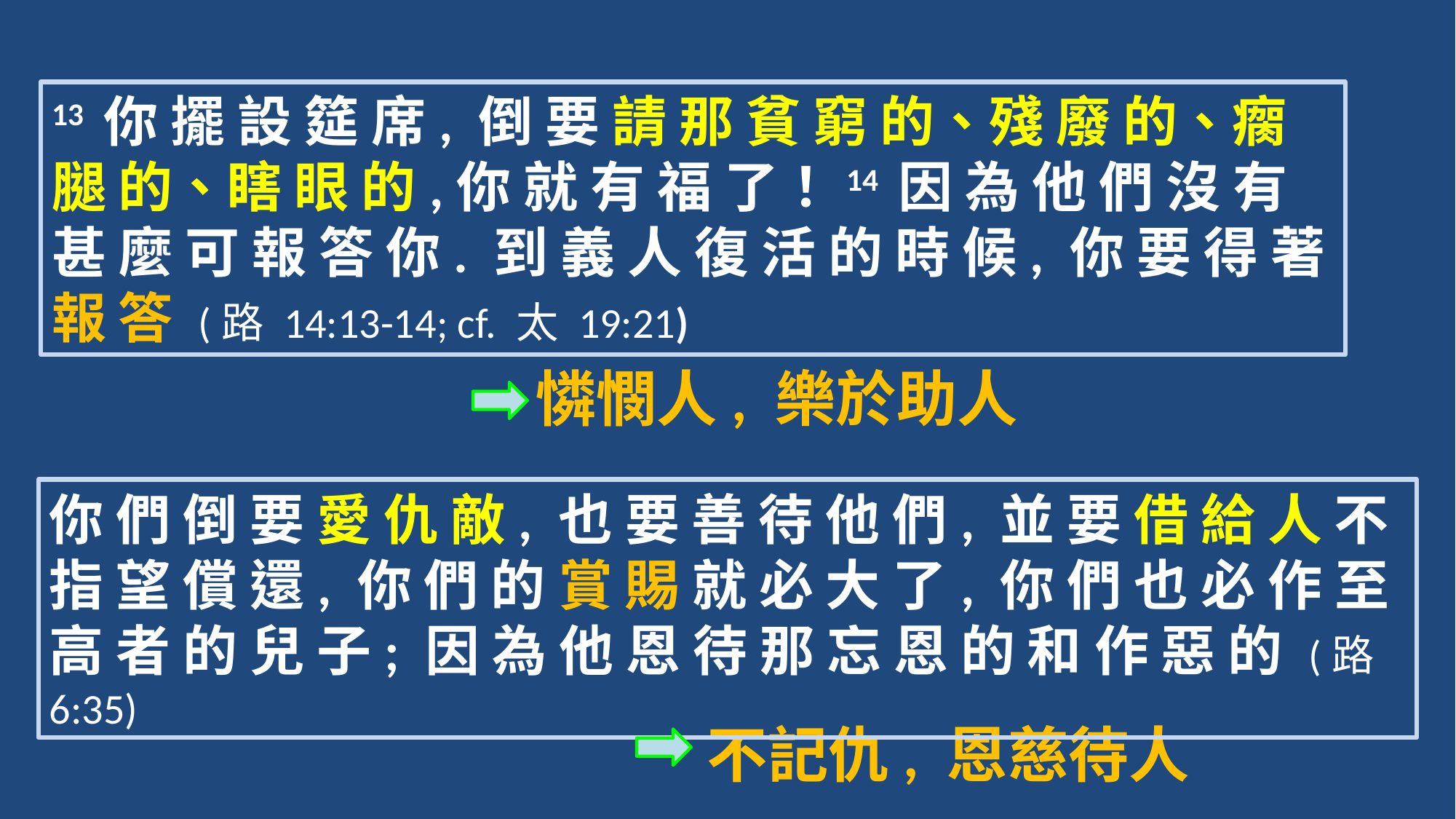

13 你 擺 設 筵 席, 倒 要 請 那 貧 窮 的、殘 廢 的、瘸 腿 的、瞎 眼 的,你 就 有 福 了！14 因 為 他 們 沒 有 甚 麼 可 報 答 你. 到 義 人 復 活 的 時 候, 你 要 得 著 報 答 (路 14:13-14; cf. 太 19:21)
憐憫人, 樂於助人

你 們 倒 要 愛 仇 敵, 也 要 善 待 他 們, 並 要 借 給 人 不 指 望 償 還, 你 們 的 賞 賜 就 必 大 了, 你 們 也 必 作 至 高 者 的 兒 子; 因 為 他 恩 待 那 忘 恩 的 和 作 惡 的 (路 6:35)
不記仇, 恩慈待人